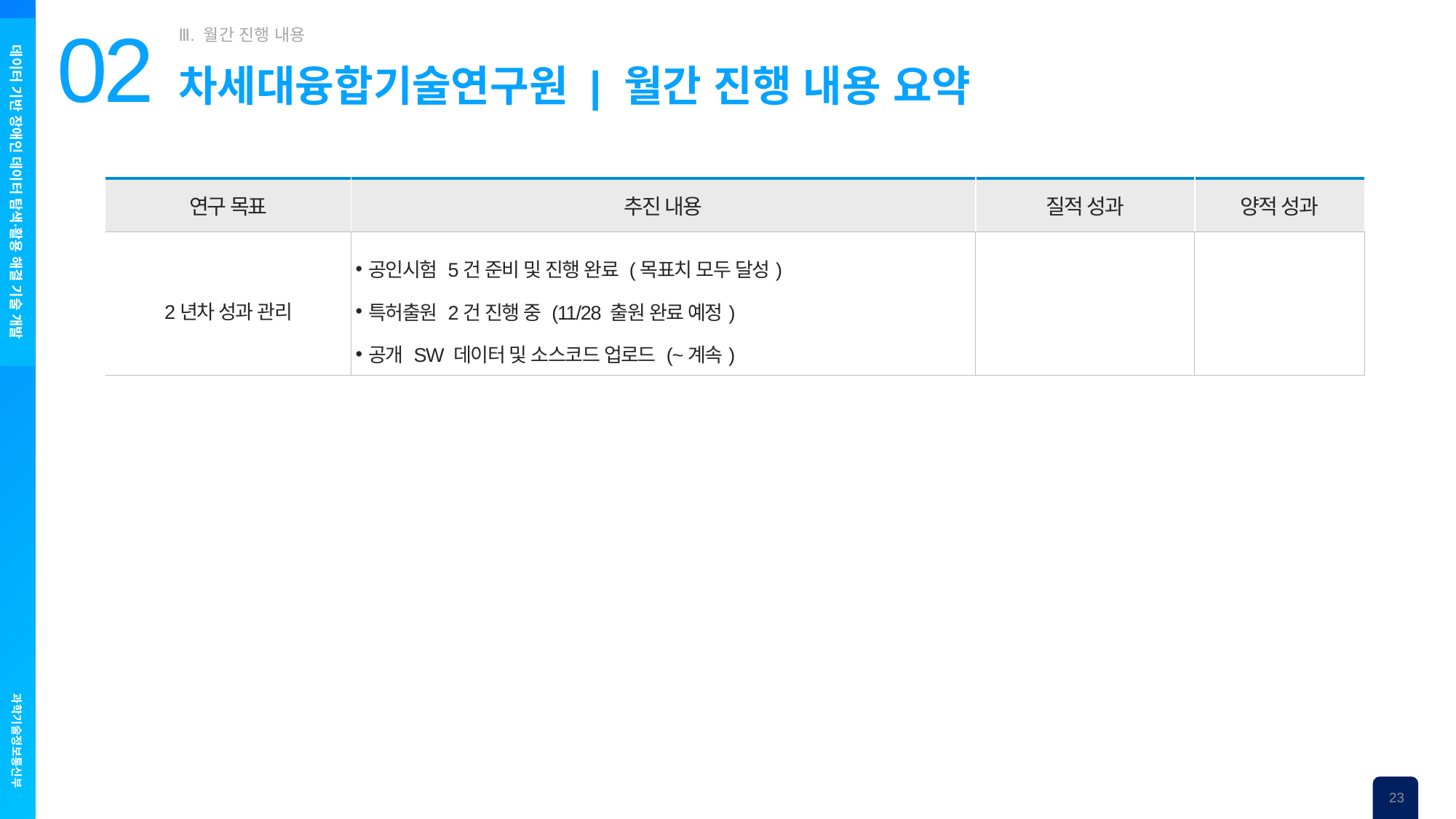

# 02
차세대융합기술연구원 | 월간 진행 내용 요약
| 연구 목표 | 추진 내용 | 질적 성과 | 양적 성과 |
| --- | --- | --- | --- |
| 2년차 성과 관리 | 공인시험 5건 준비 및 진행 완료 (목표치 모두 달성) 특허출원 2건 진행 중 (11/28 출원 완료 예정) 공개 SW 데이터 및 소스코드 업로드 (~계속) |  |  |
23